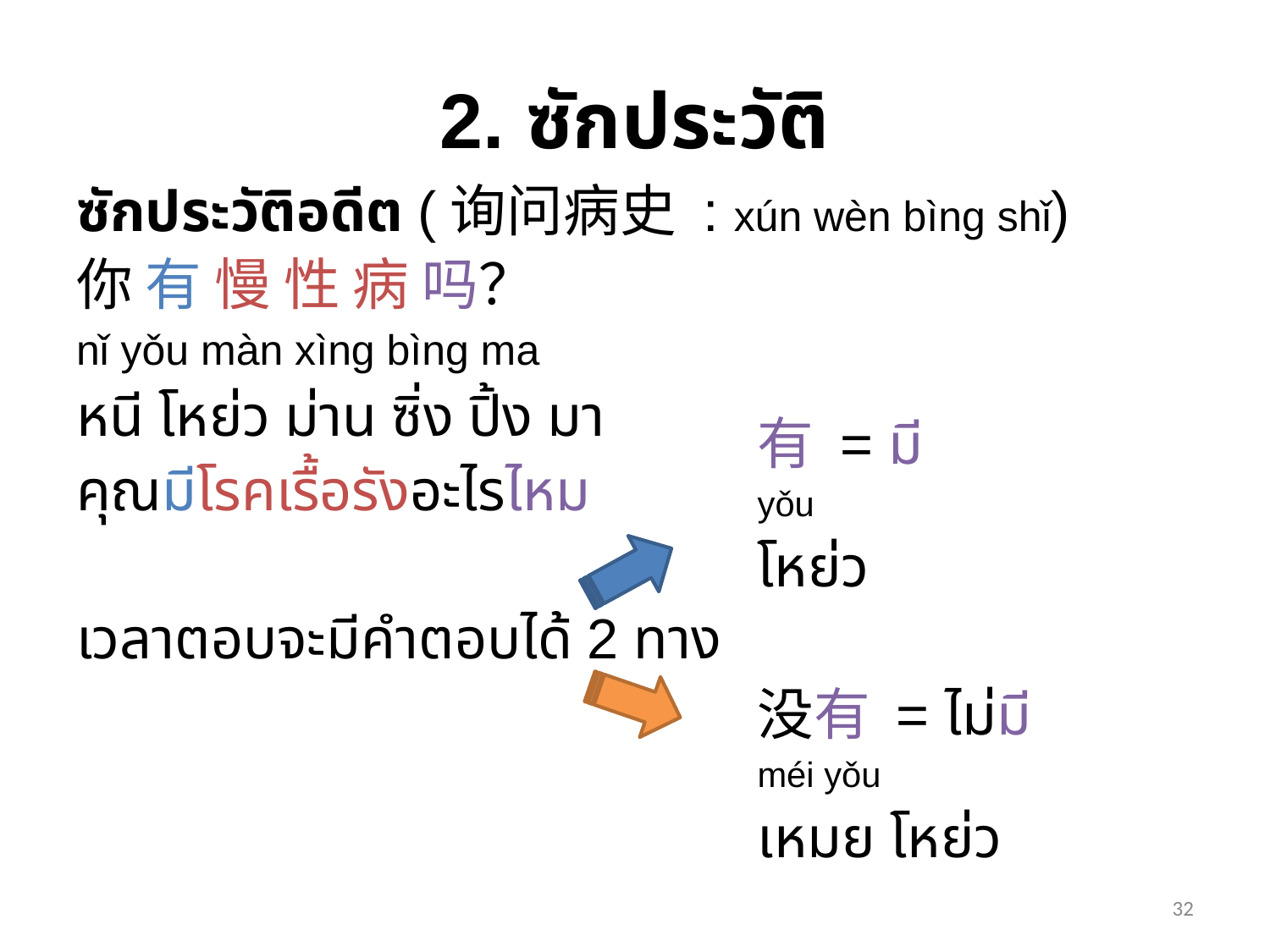

# 2. ซักประวัติ
ซักประวัติอดีต (询问病史 : xún wèn bìng shǐ)
你 有 慢 性 病 吗？
nǐ yǒu màn xìng bìng ma
หนี โหย่ว ม่าน ซิ่ง ปิ้ง มา
คุณมีโรคเรื้อรังอะไรไหม

เวลาตอบจะมีคำตอบได้ 2 ทาง

有 = มี
yǒu
โหย่ว

没有 = ไม่มี
méi yǒu
เหมย โหย่ว

32